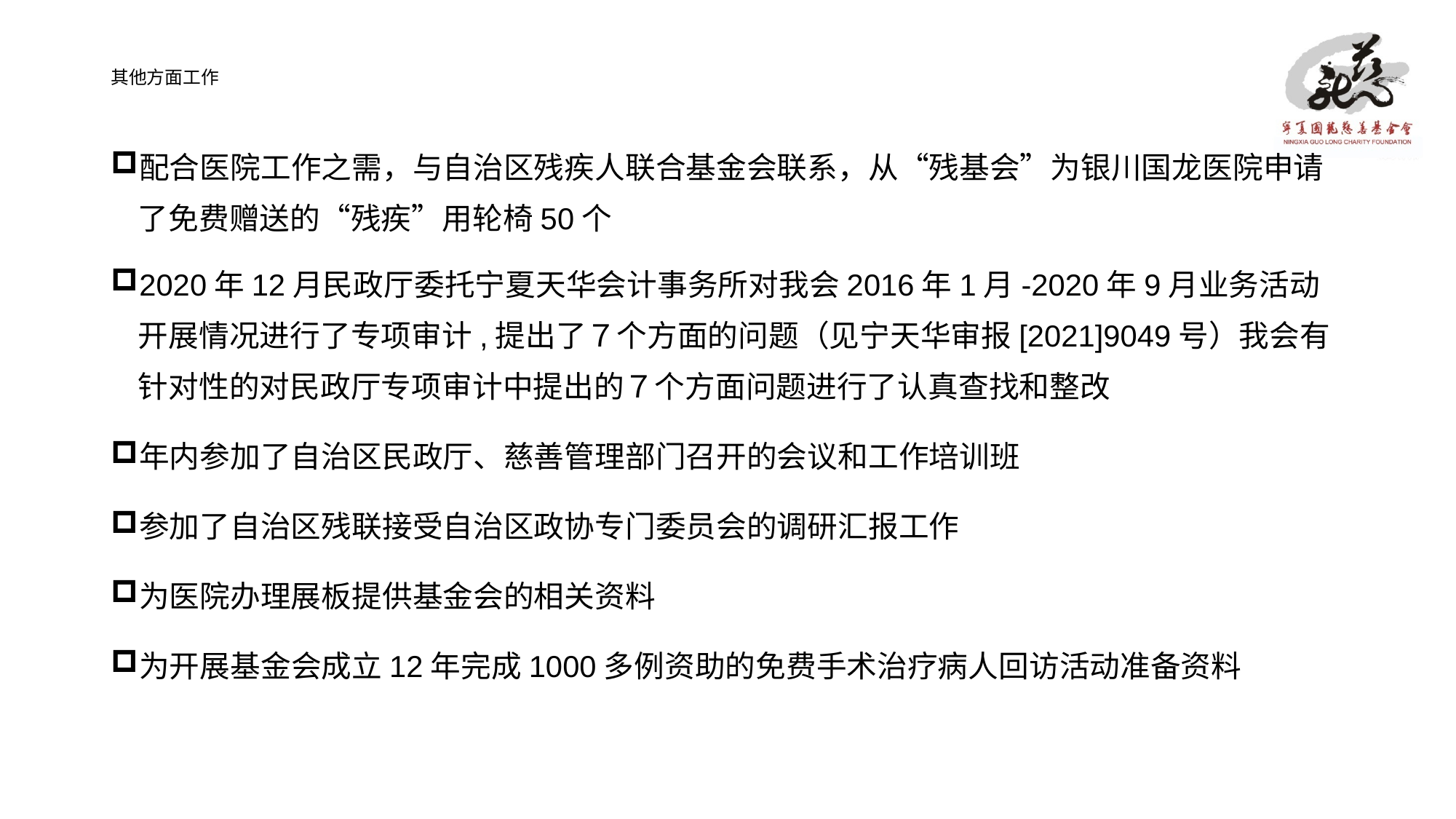

# 其他方面工作
配合医院工作之需，与自治区残疾人联合基金会联系，从“残基会”为银川国龙医院申请了免费赠送的“残疾”用轮椅50个
2020年12月民政厅委托宁夏天华会计事务所对我会2016年1月-2020年9月业务活动开展情况进行了专项审计,提出了７个方面的问题（见宁天华审报[2021]9049号）我会有针对性的对民政厅专项审计中提出的７个方面问题进行了认真查找和整改
年内参加了自治区民政厅、慈善管理部门召开的会议和工作培训班
参加了自治区残联接受自治区政协专门委员会的调研汇报工作
为医院办理展板提供基金会的相关资料
为开展基金会成立12年完成1000多例资助的免费手术治疗病人回访活动准备资料